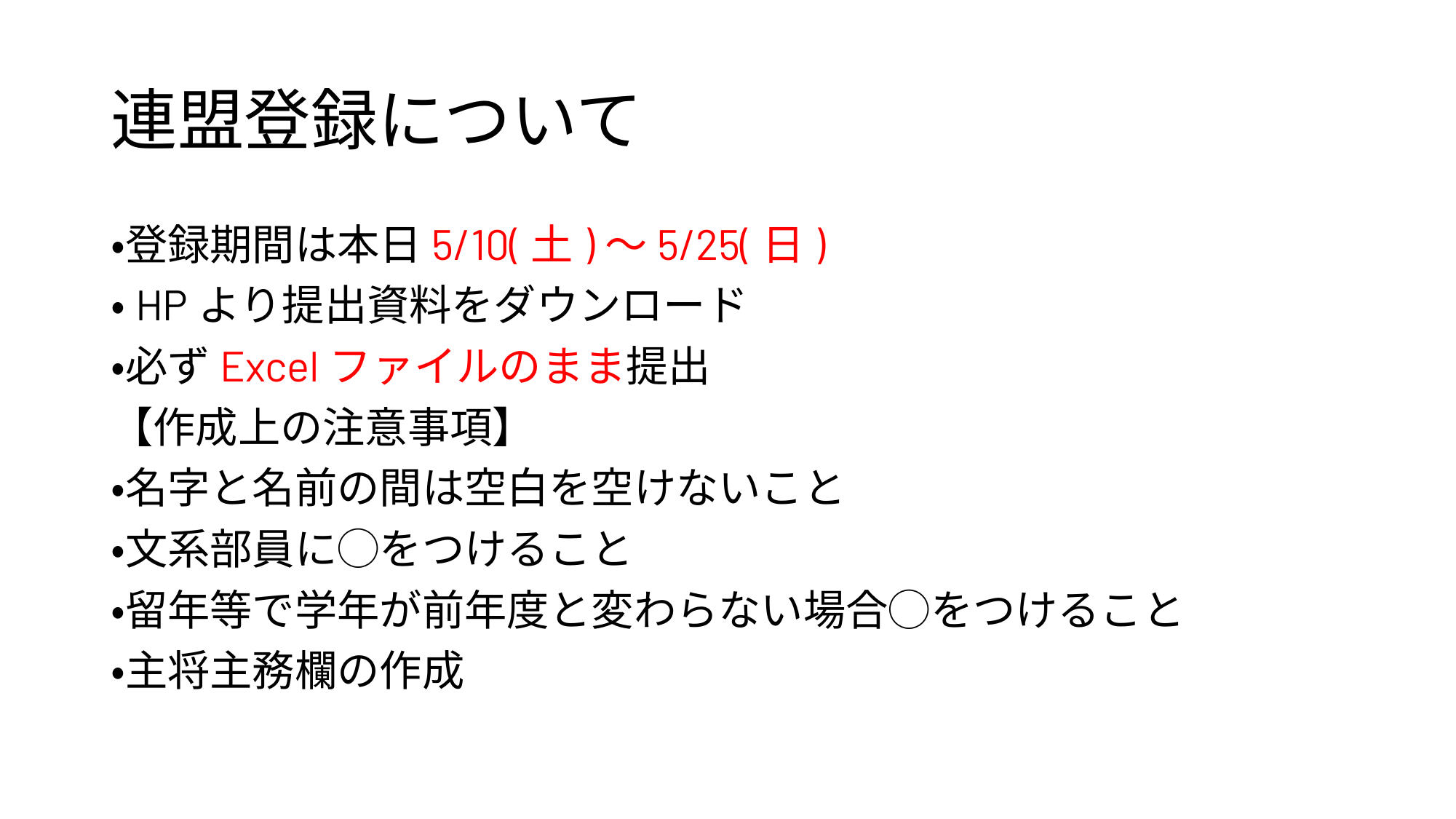

# 連盟登録について
・登録期間は本日5/10(土)〜5/25(日)
・HPより提出資料をダウンロード
・必ずExcelファイルのまま提出
【作成上の注意事項】
・名字と名前の間は空白を空けないこと
・文系部員に◯をつけること
・留年等で学年が前年度と変わらない場合◯をつけること
・主将主務欄の作成